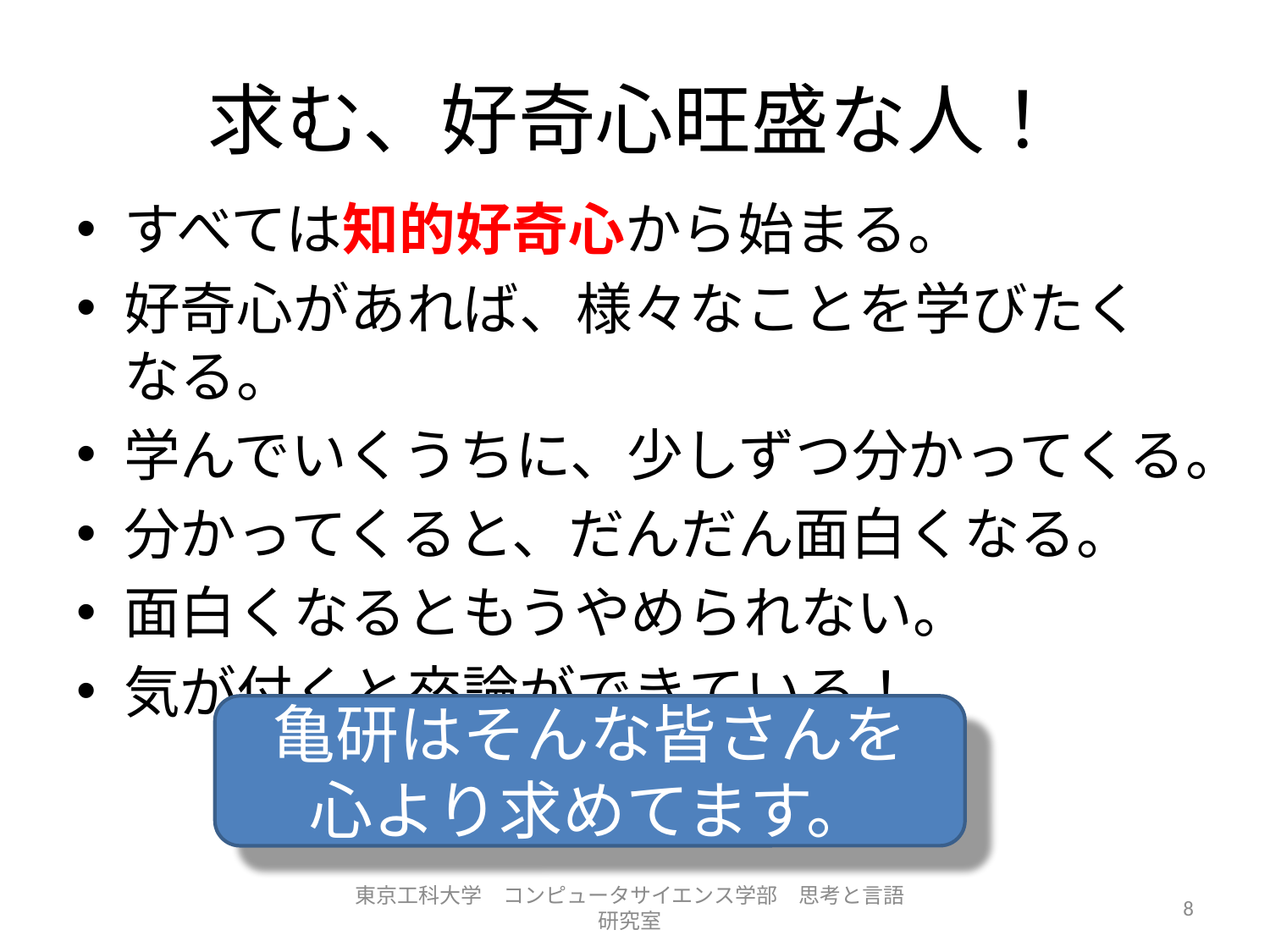

# 求む、好奇心旺盛な人！
すべては知的好奇心から始まる。
好奇心があれば、様々なことを学びたくなる。
学んでいくうちに、少しずつ分かってくる。
分かってくると、だんだん面白くなる。
面白くなるともうやめられない。
気が付くと卒論ができている！
亀研はそんな皆さんを
心より求めてます。
東京工科大学　コンピュータサイエンス学部　思考と言語研究室
8